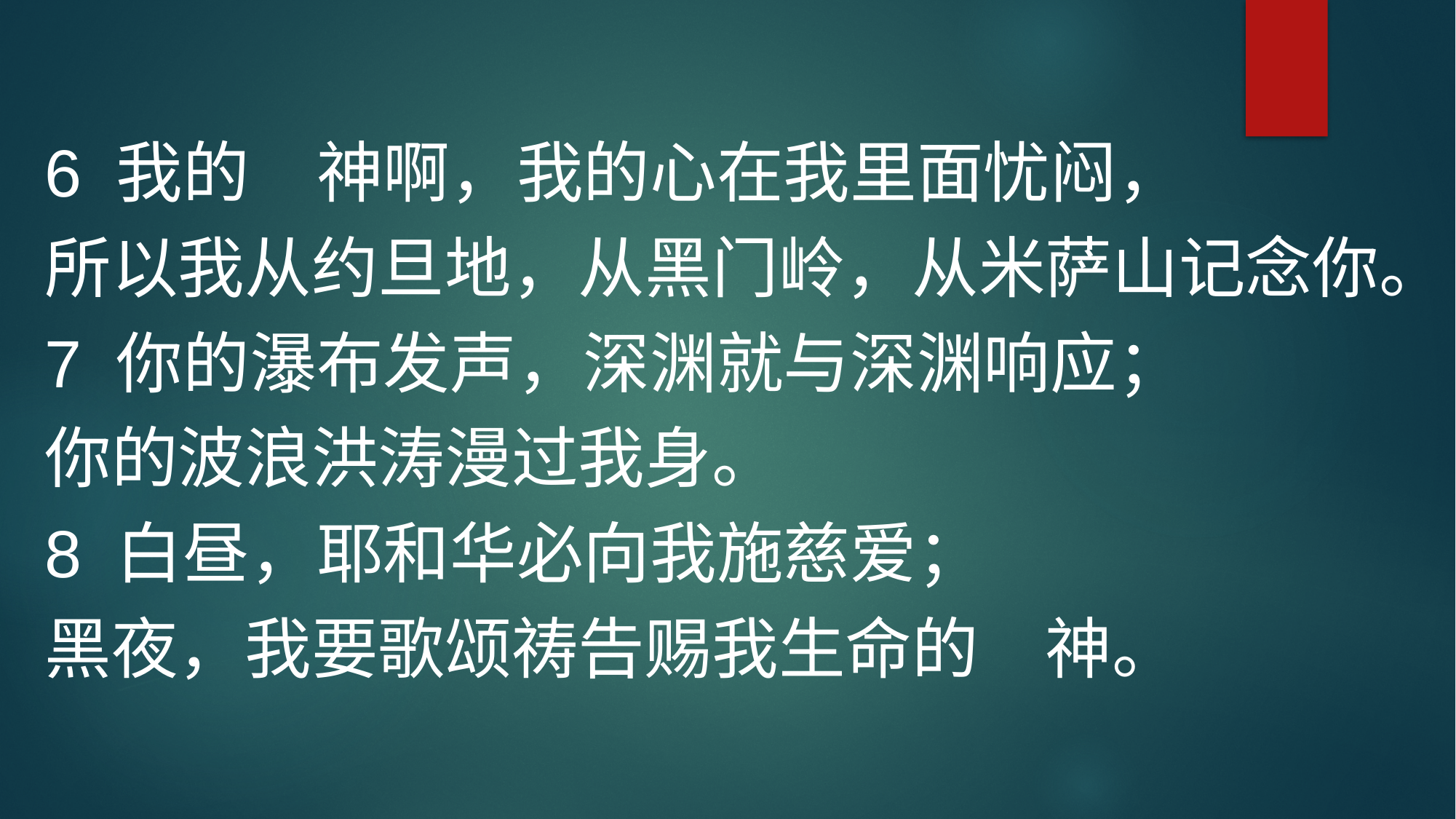

6 我的　神啊，我的心在我里面忧闷，
所以我从约旦地，从黑门岭，从米萨山记念你。
7 你的瀑布发声，深渊就与深渊响应；
你的波浪洪涛漫过我身。
8 白昼，耶和华必向我施慈爱；
黑夜，我要歌颂祷告赐我生命的　神。